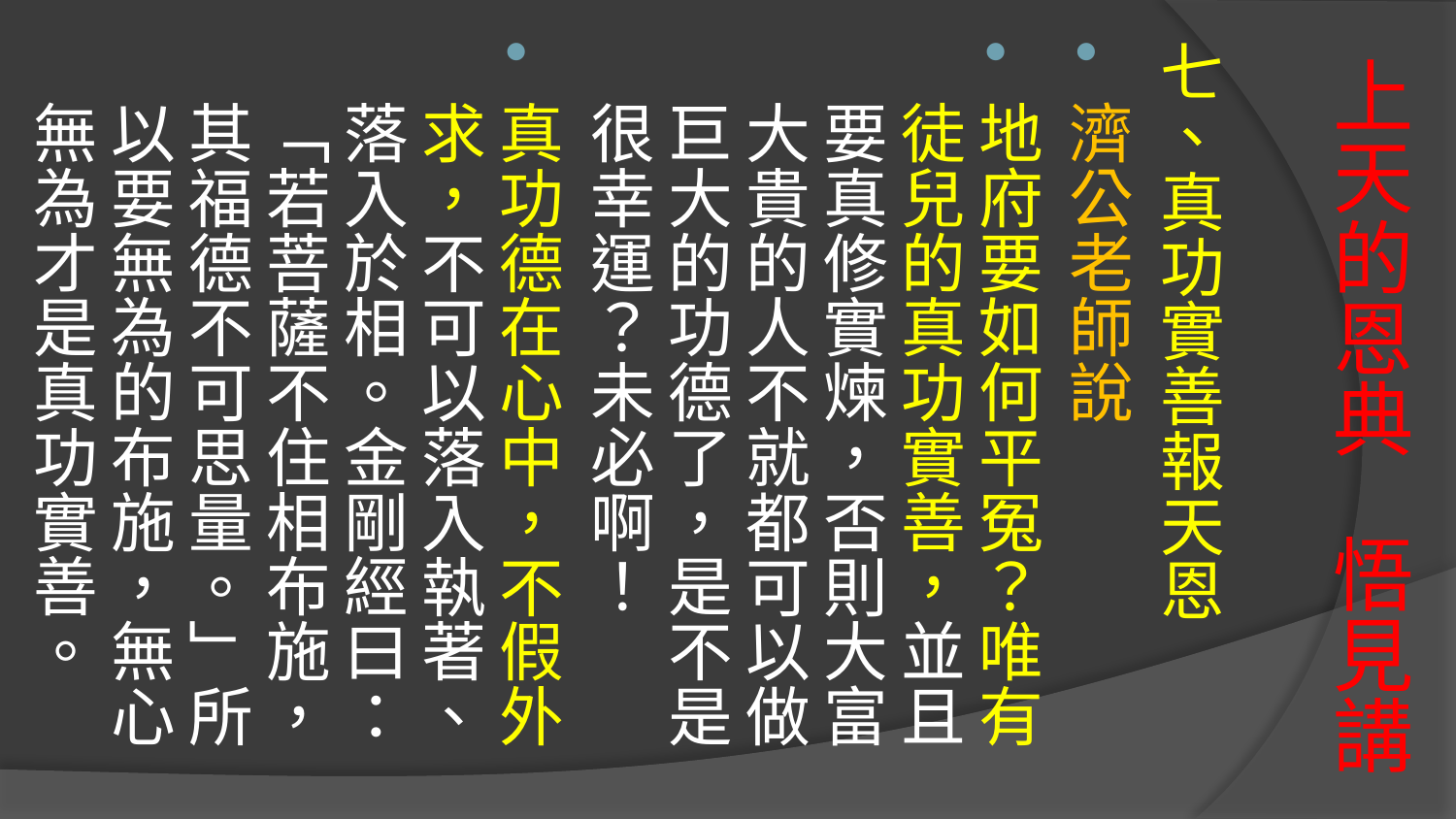

七、真功實善報天恩
濟公老師說
地府要如何平冤？唯有徒兒的真功實善，並且要真修實煉，否則大富大貴的人不就都可以做巨大的功德了，是不是很幸運？未必啊！
真功德在心中，不假外求，不可以落入執著、落入於相。金剛經曰：「若菩薩不住相布施，其福德不可思量。」所以要無為的布施，無心無為才是真功實善。
# 上天的恩典    悟見講